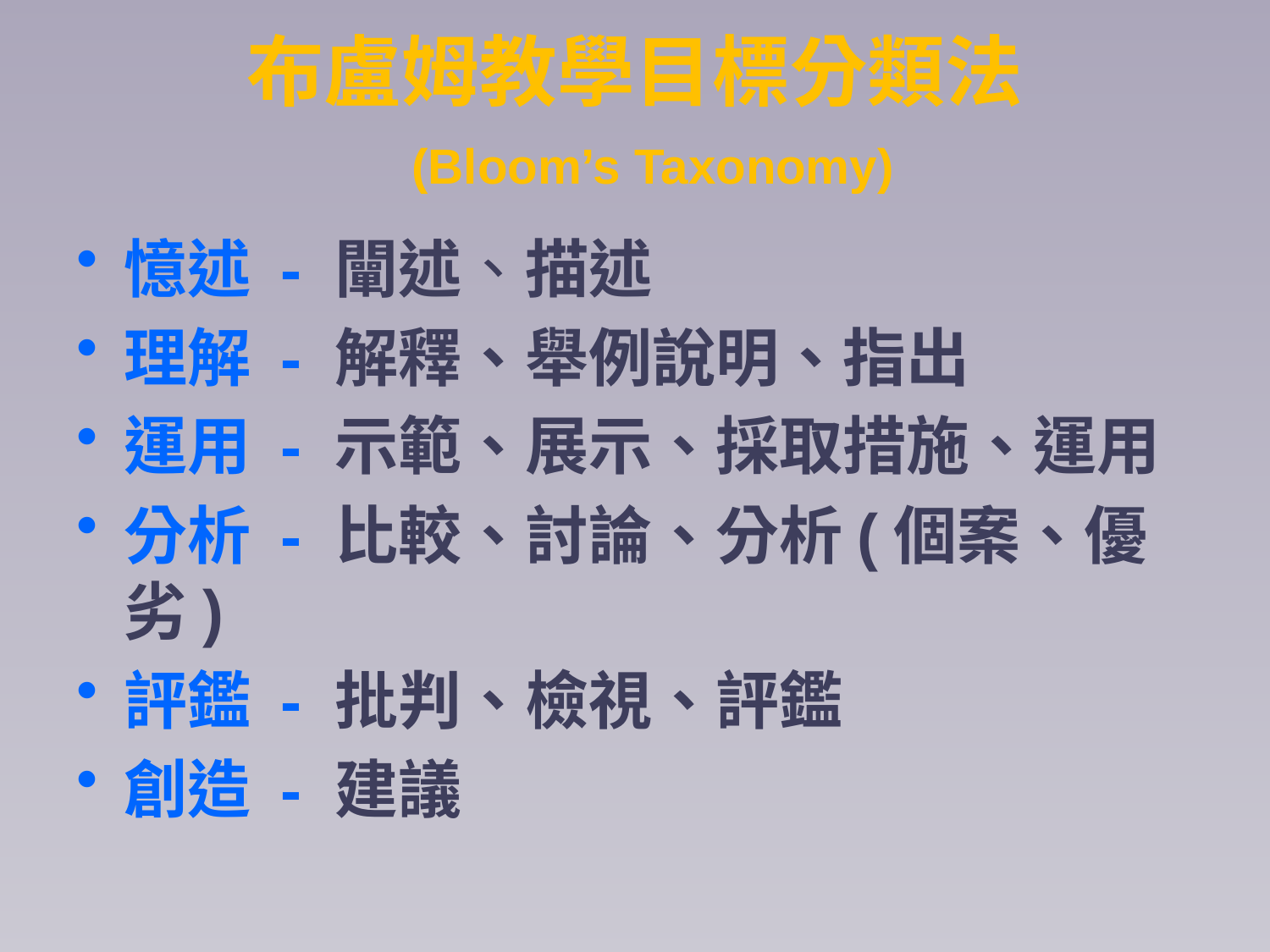

# 布盧姆教學目標分類法 (Bloom’s Taxonomy)
憶述 - 闡述、描述
理解 - 解釋、舉例說明、指出
運用 - 示範、展示、採取措施、運用
分析 - 比較、討論、分析(個案、優劣)
評鑑 - 批判、檢視、評鑑
創造 - 建議